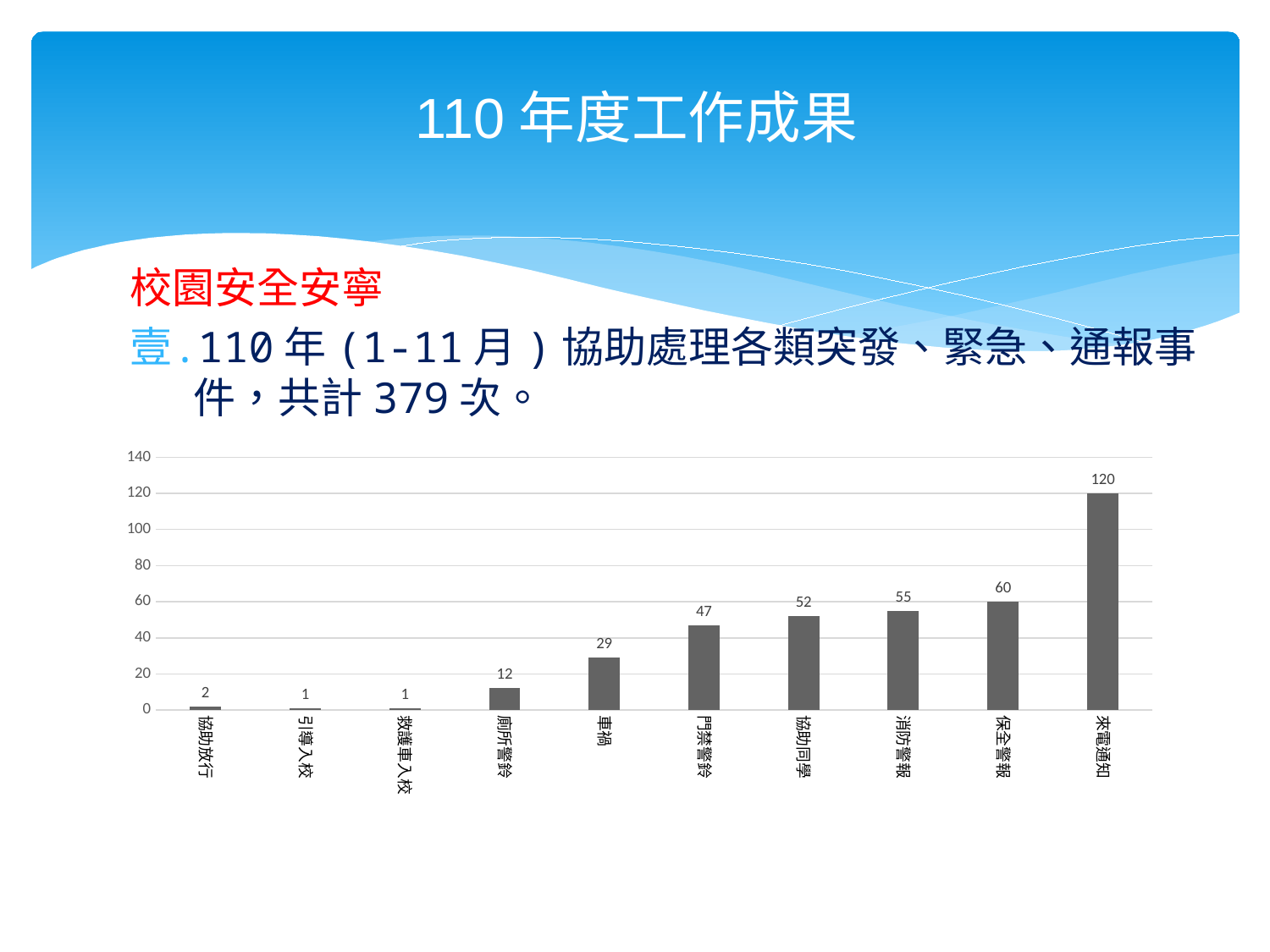

# 110年度工作成果
校園安全安寧
110年(1-11月)協助處理各類突發、緊急、通報事件，共計379次。

### Chart

| Category | 次數 |
|---|---|
| 協助放行 | 2.0 |
| 引導入校 | 1.0 |
| 救護車入校 | 1.0 |
| 廁所警鈴 | 12.0 |
| 車禍 | 29.0 |
| 門禁警鈴 | 47.0 |
| 協助同學 | 52.0 |
| 消防警報 | 55.0 |
| 保全警報 | 60.0 |
| 來電通知 | 120.0 |